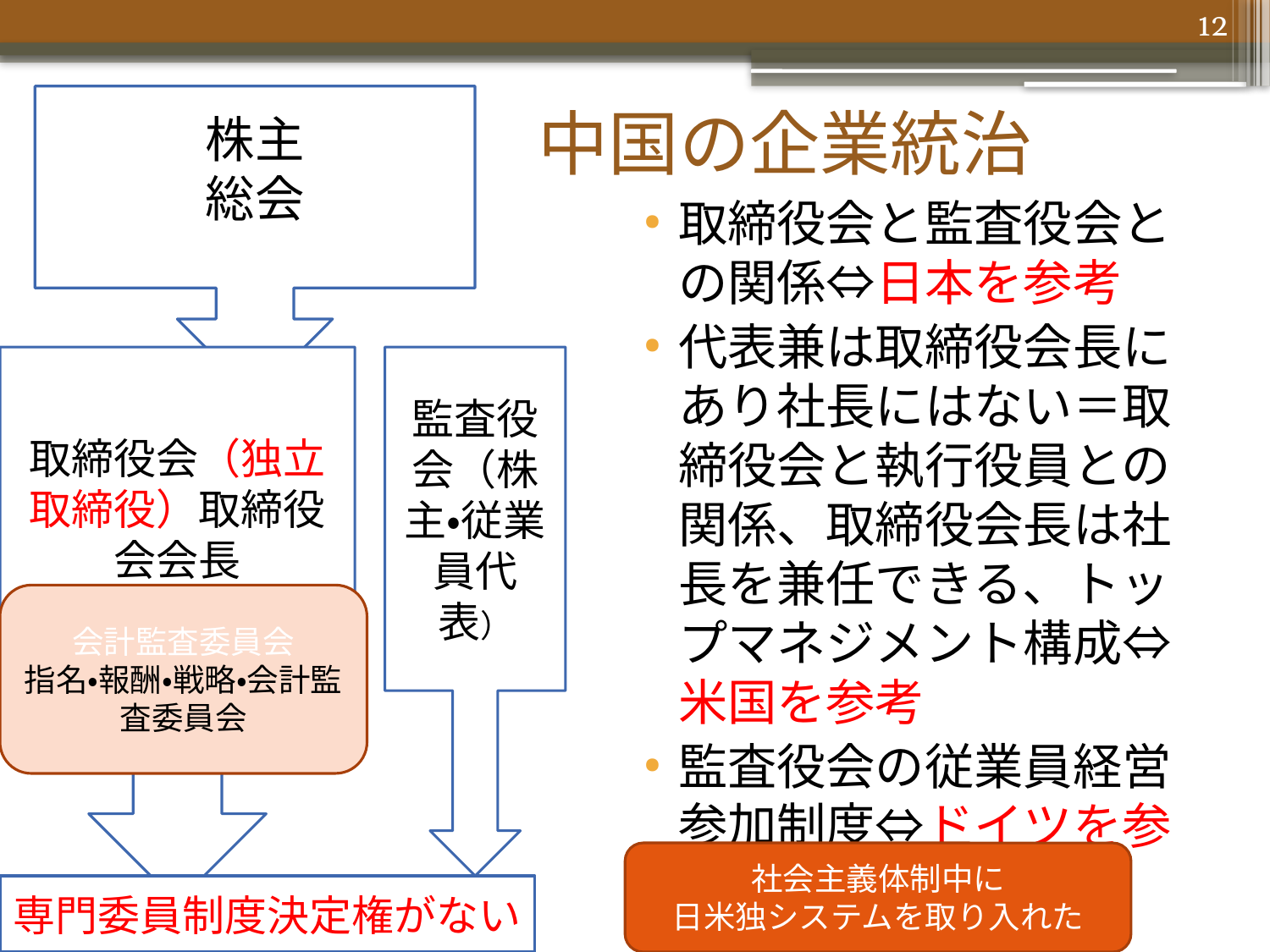

# 中国の企業統治
12
株主
総会

取締役会と監査役会との関係⇔日本を参考
代表兼は取締役会長にあり社長にはない＝取締役会と執行役員との関係、取締役会長は社長を兼任できる、トップマネジメント構成⇔米国を参考
監査役会の従業員経営参加制度⇔ドイツを参考

取締役会（独立取締役）取締役会会長

監査役会（株主・従業員代表）
会計監査委員会
指名・報酬・戦略・会計監査委員会
社会主義体制中に
日米独システムを取り入れた
専門委員制度決定権がない